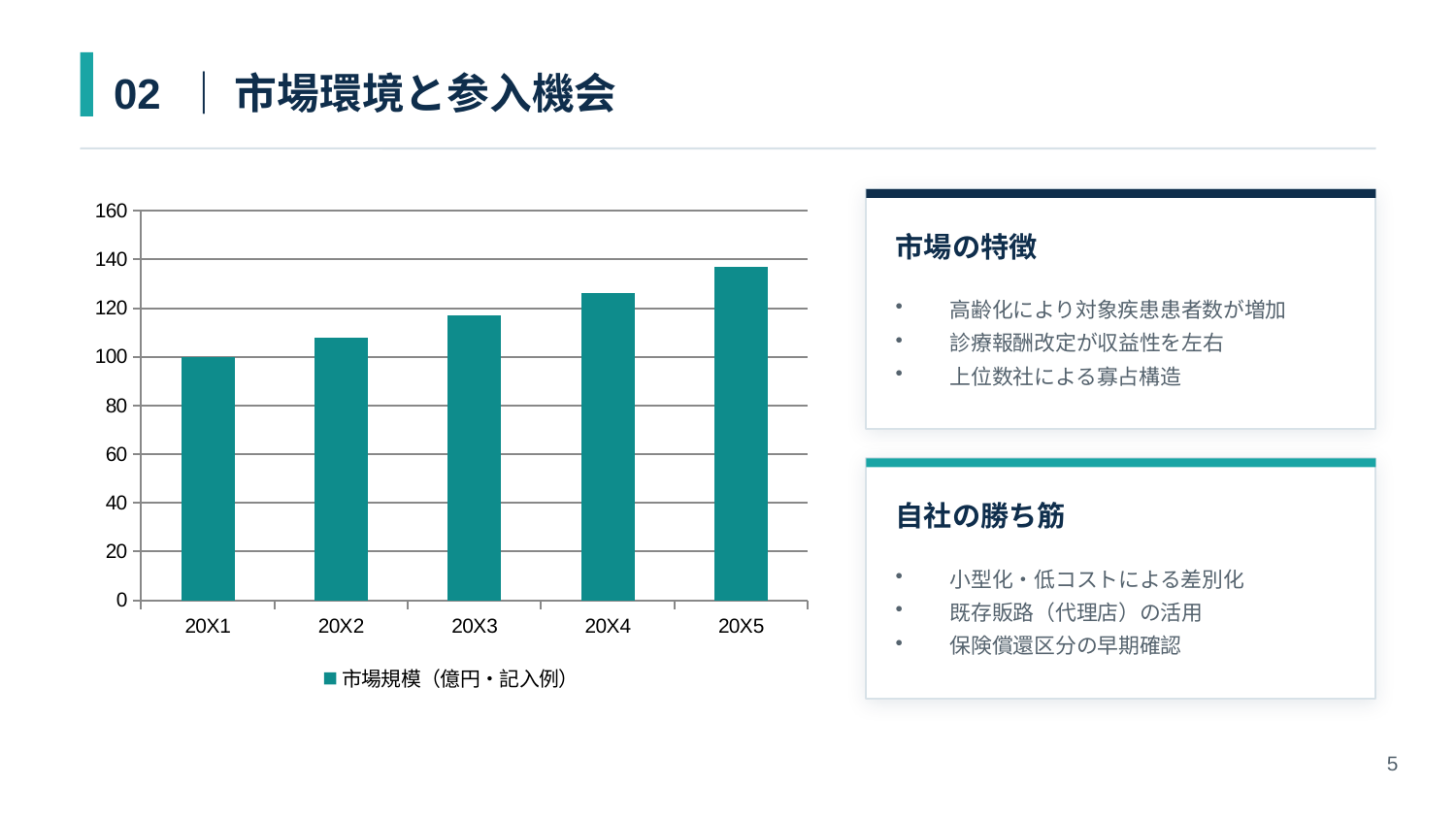

02 ｜ 市場環境と参入機会

### Chart

| Category | 市場規模（億円・記入例） |
|---|---|
| 20X1 | 100.0 |
| 20X2 | 108.0 |
| 20X3 | 117.0 |
| 20X4 | 126.0 |
| 20X5 | 137.0 |

市場の特徴
高齢化により対象疾患患者数が増加
診療報酬改定が収益性を左右
上位数社による寡占構造

自社の勝ち筋
小型化・低コストによる差別化
既存販路（代理店）の活用
保険償還区分の早期確認
5